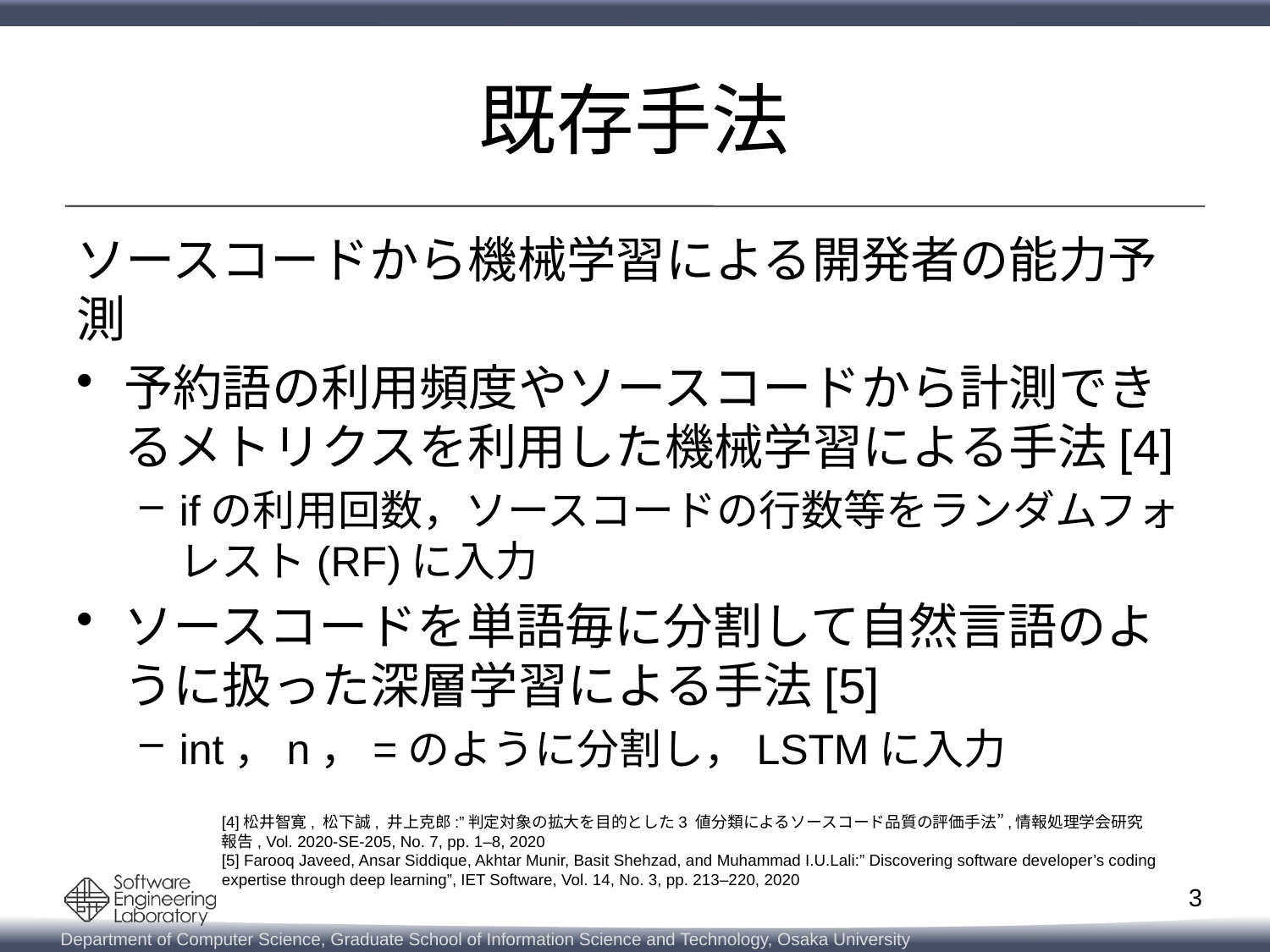

# 既存手法
ソースコードから機械学習による開発者の能力予測
予約語の利用頻度やソースコードから計測できるメトリクスを利用した機械学習による手法[4]
ifの利用回数，ソースコードの行数等をランダムフォレスト(RF)に入力
ソースコードを単語毎に分割して自然言語のように扱った深層学習による手法[5]
int，n，=のように分割し，LSTMに入力

[4]松井智寛, 松下誠, 井上克郎:”判定対象の拡大を目的とした3 値分類によるソースコード品質の評価手法”,情報処理学会研究報告, Vol. 2020-SE-205, No. 7, pp. 1–8, 2020
[5] Farooq Javeed, Ansar Siddique, Akhtar Munir, Basit Shehzad, and Muhammad I.U.Lali:” Discovering software developer’s coding expertise through deep learning”, IET Software, Vol. 14, No. 3, pp. 213–220, 2020
3